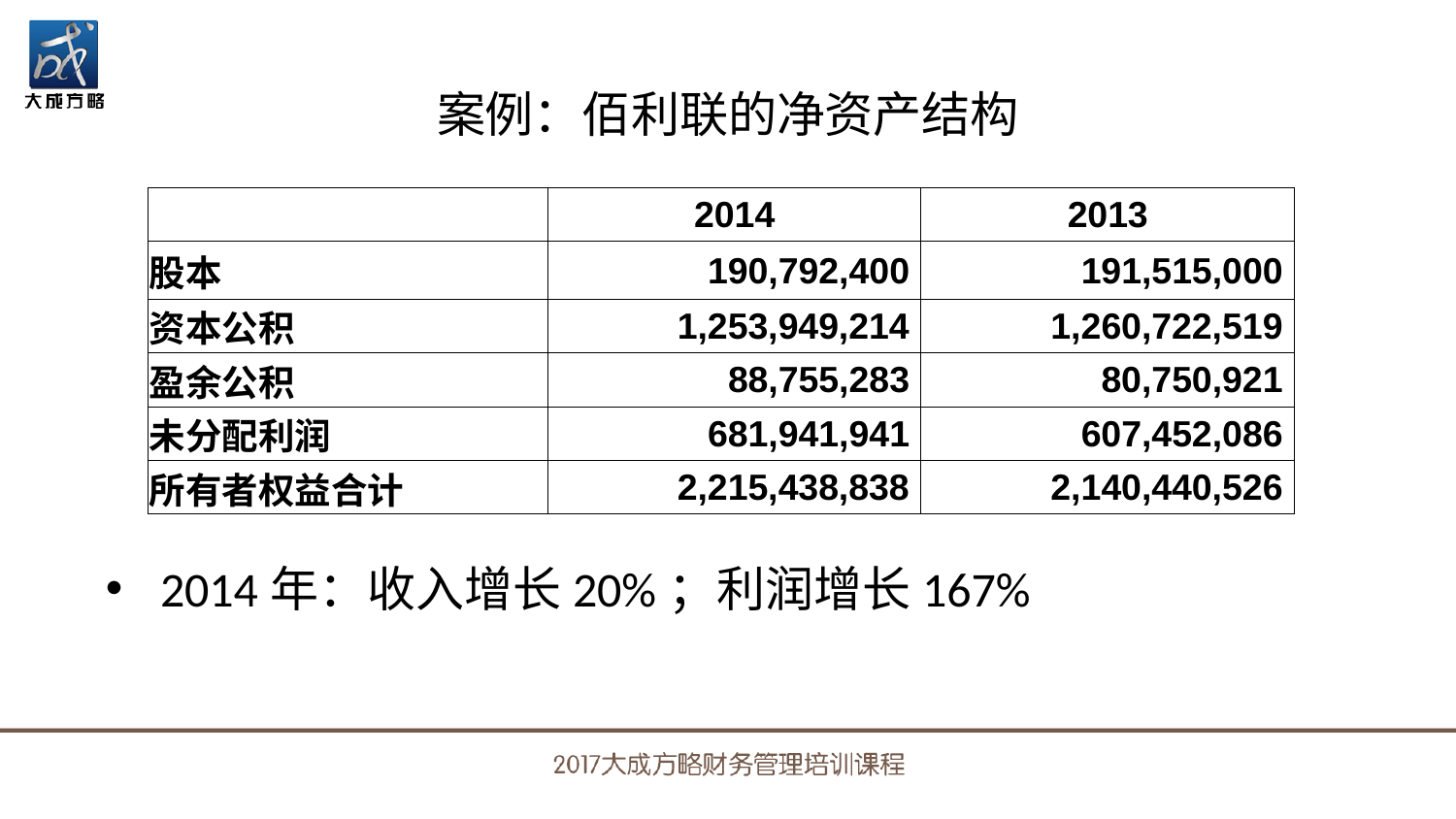

# 案例：佰利联的净资产结构

2014年：收入增长20%；利润增长167%
|  | 2014 | 2013 |
| --- | --- | --- |
| 股本 | 190,792,400 | 191,515,000 |
| 资本公积 | 1,253,949,214 | 1,260,722,519 |
| 盈余公积 | 88,755,283 | 80,750,921 |
| 未分配利润 | 681,941,941 | 607,452,086 |
| 所有者权益合计 | 2,215,438,838 | 2,140,440,526 |